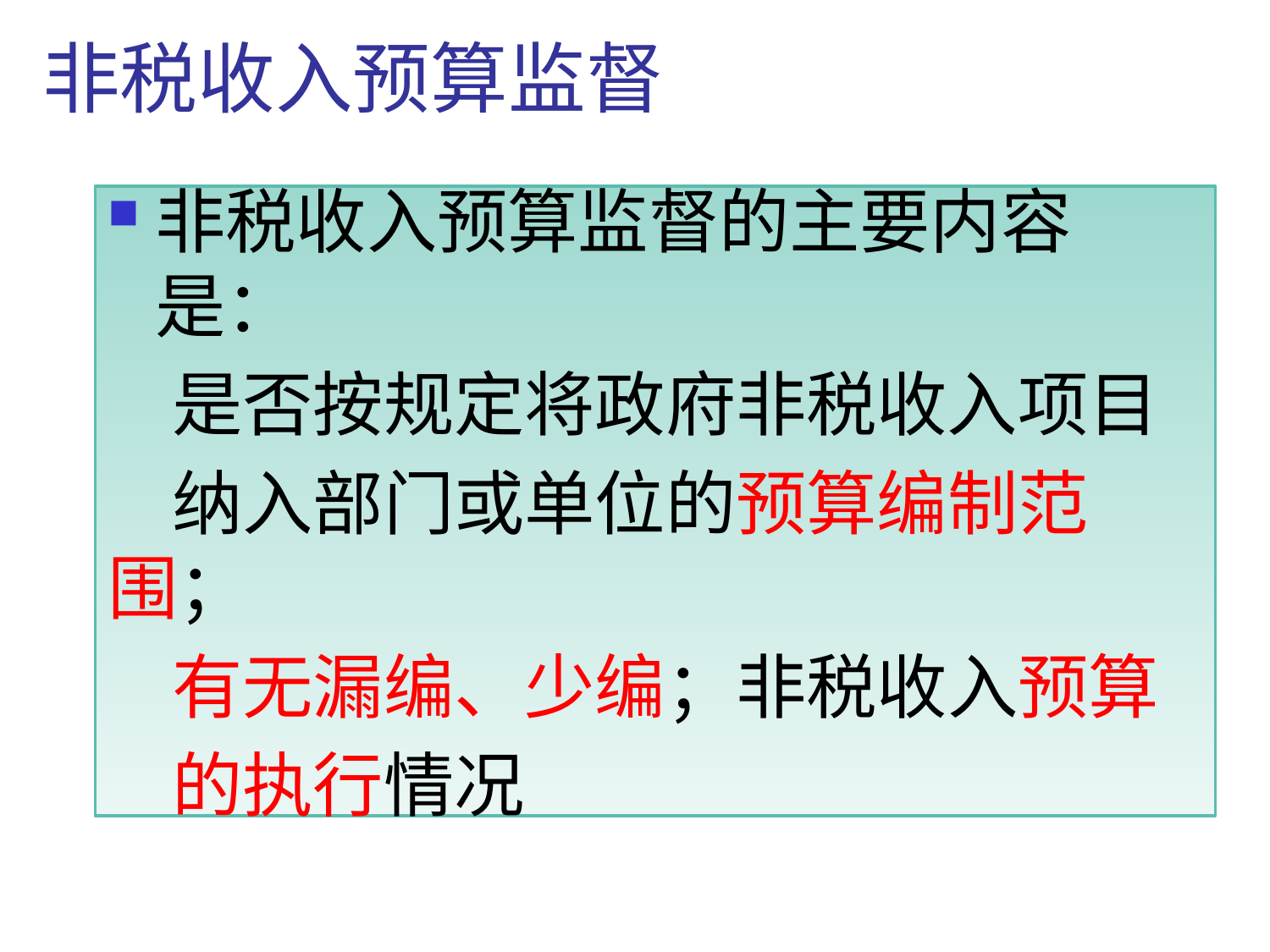

# 非税收入预算监督
非税收入预算监督的主要内容是：
   是否按规定将政府非税收入项目
   纳入部门或单位的预算编制范围；
   有无漏编、少编；非税收入预算
   的执行情况